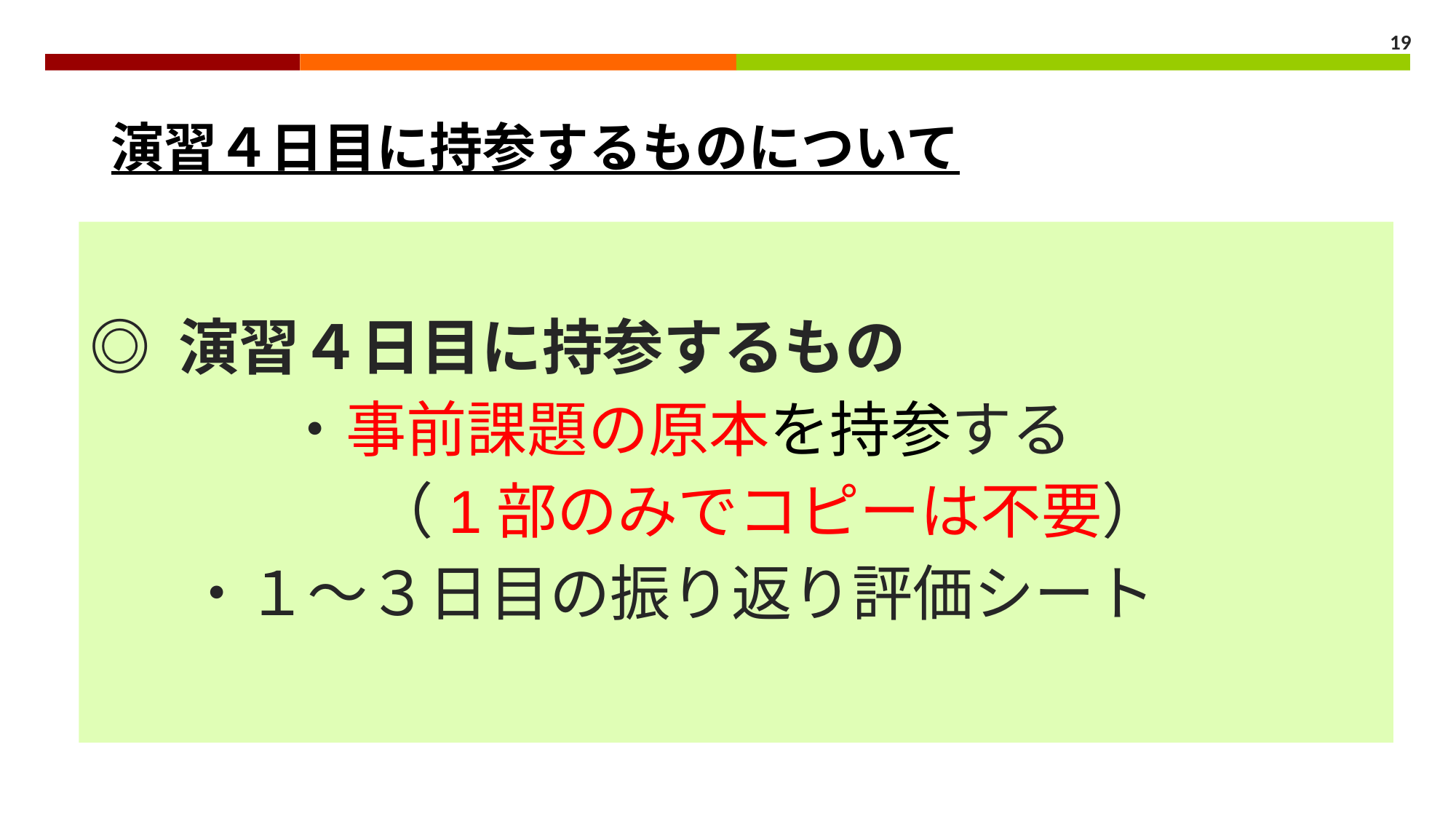

19
# 演習４日目に持参するものについて

◎ 演習４日目に持参するもの
　　　 ・事前課題の原本を持参する
　　　   　（1部のみでコピーは不要）
      ・１～３日目の振り返り評価シート